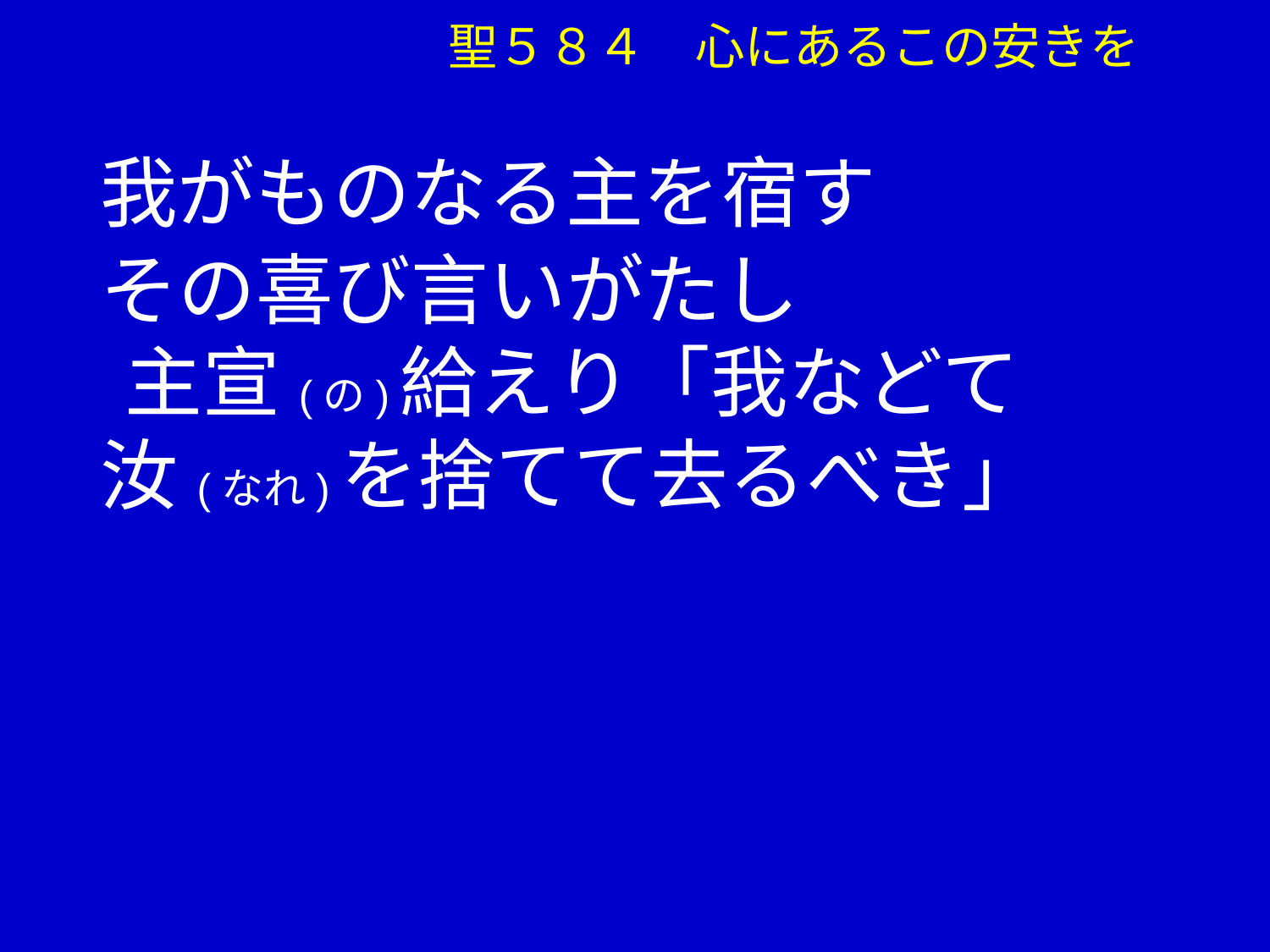

聖５８４　心にあるこの安きを
   我がものなる主を宿す
    その喜び言いがたし
　  主宣(の)給えり「我などて
    汝(なれ)を捨てて去るべき」